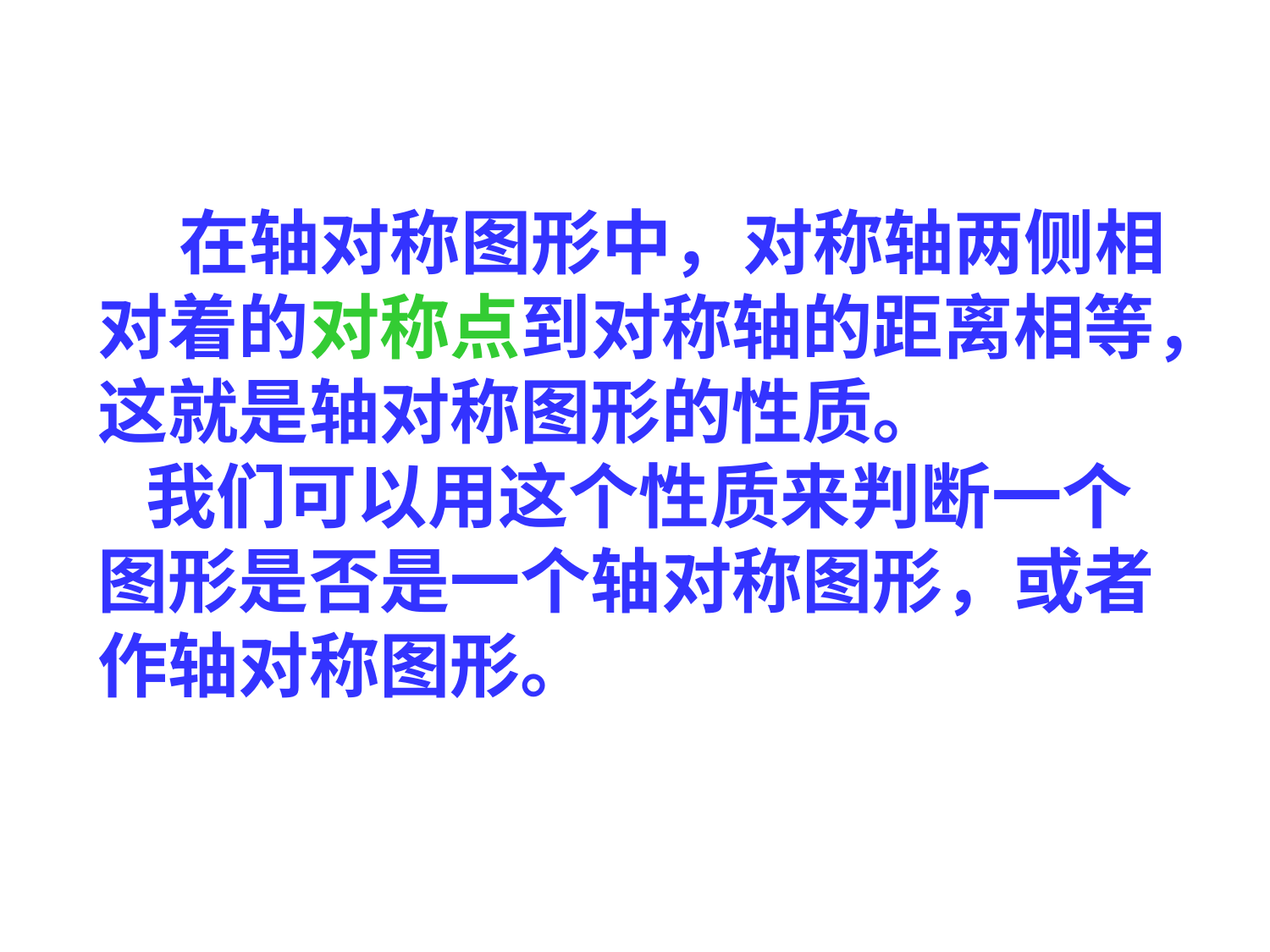

在轴对称图形中，对称轴两侧相对着的对称点到对称轴的距离相等，这就是轴对称图形的性质。
   我们可以用这个性质来判断一个图形是否是一个轴对称图形，或者作轴对称图形。